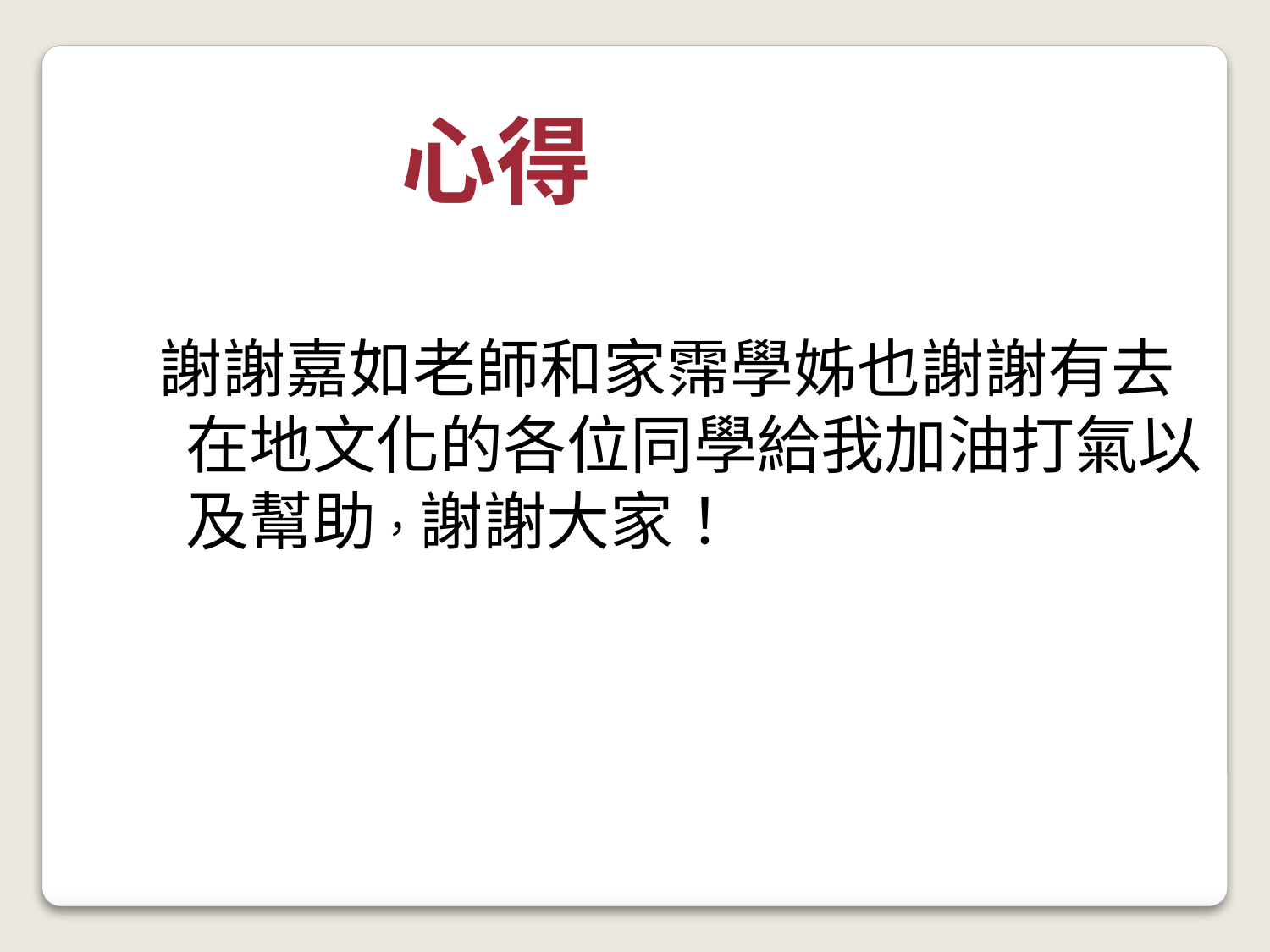

心得
謝謝嘉如老師和家霈學姊也謝謝有去在地文化的各位同學給我加油打氣以及幫助，謝謝大家！